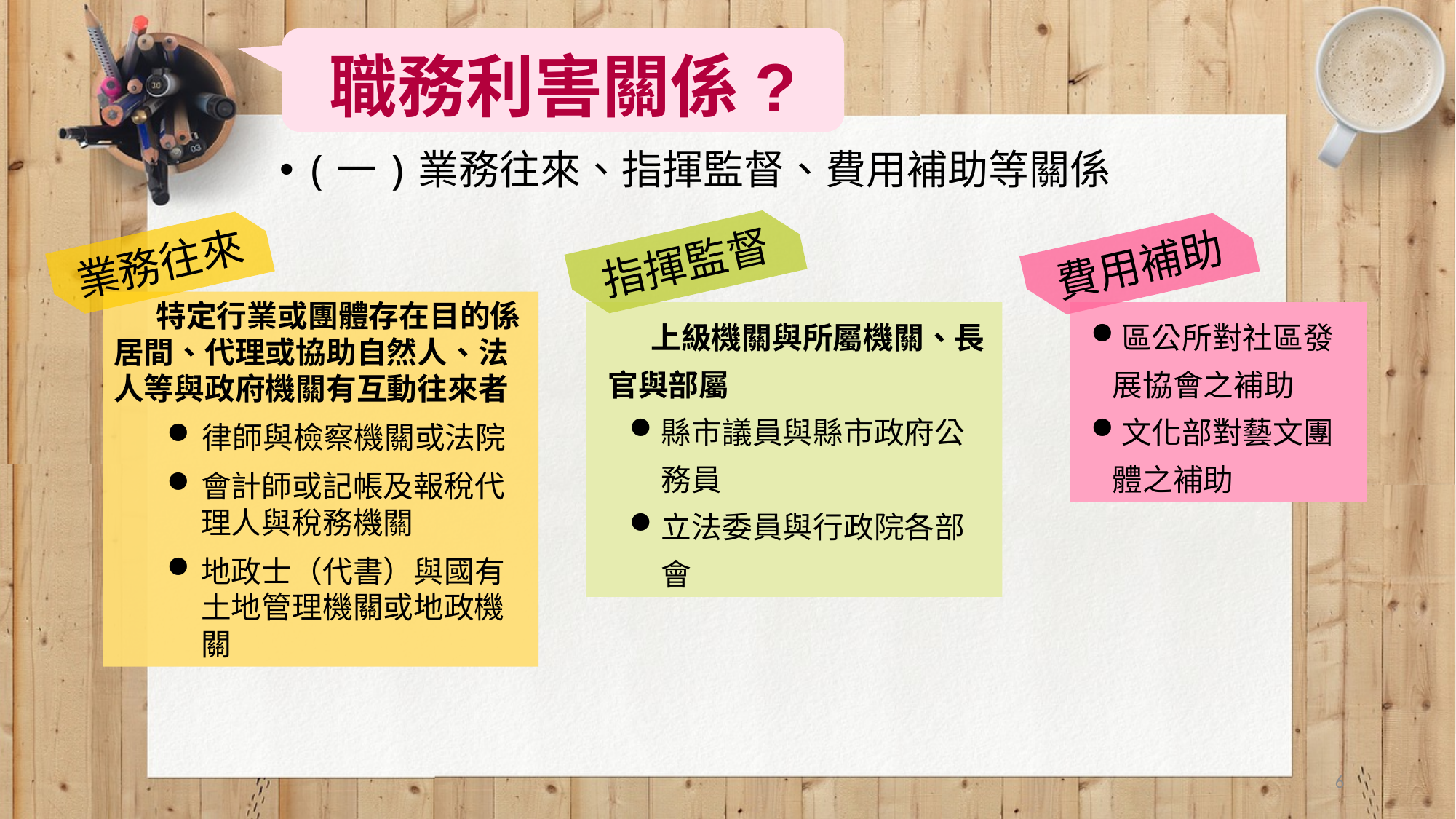

職務利害關係?
(一)業務往來、指揮監督、費用補助等關係

指揮監督
業務往來
費用補助
特定行業或團體存在目的係居間、代理或協助自然人、法人等與政府機關有互動往來者
律師與檢察機關或法院
會計師或記帳及報稅代理人與稅務機關
地政士（代書）與國有土地管理機關或地政機關
上級機關與所屬機關、長官與部屬
縣市議員與縣市政府公務員
立法委員與行政院各部會
區公所對社區發展協會之補助
文化部對藝文團體之補助
6